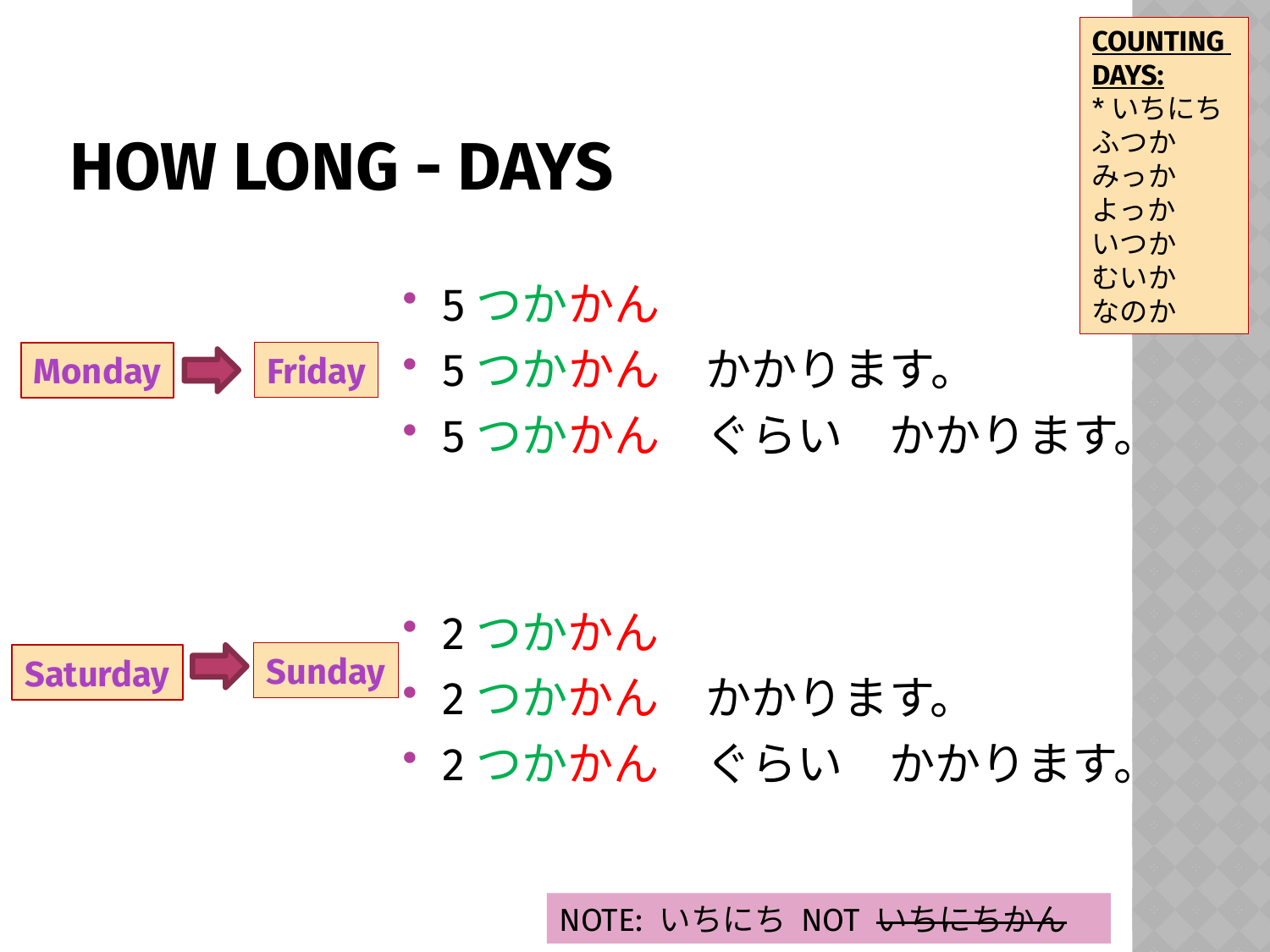

COUNTING
DAYS:
*いちにち
ふつか
みっか
よっか
いつか
むいか
なのか
# How long - days
5つかかん
5つかかん　かかります。
5つかかん　ぐらい　かかります。

2つかかん
2つかかん　かかります。
2つかかん　ぐらい　かかります。

Monday
Friday

Sunday
Saturday

NOTE: いちにち NOT いちにちかん